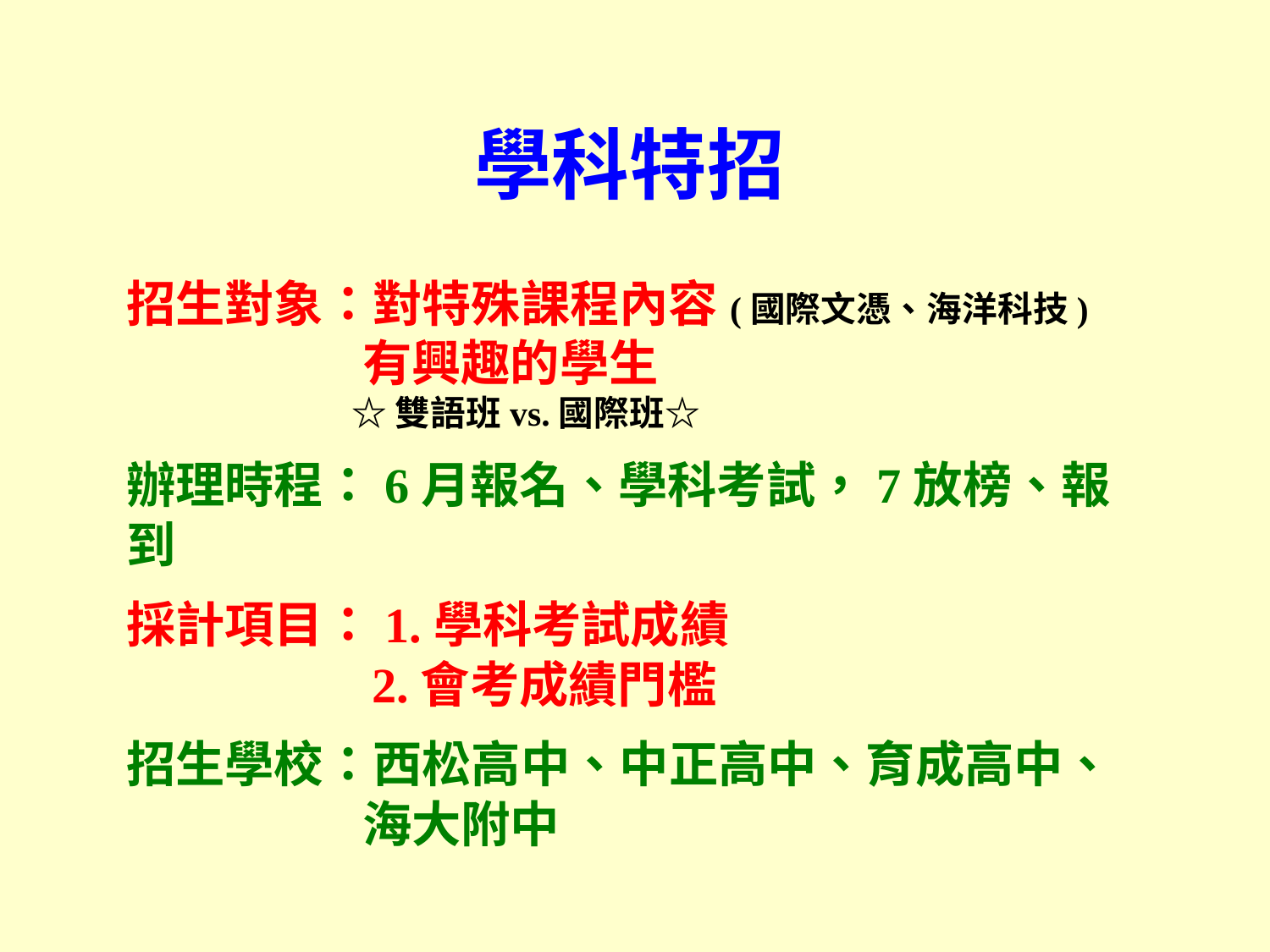

學科特招
招生對象：對特殊課程內容(國際文憑、海洋科技)
                    有興趣的學生
                            ☆雙語班vs.國際班☆
辦理時程：6月報名、學科考試，7放榜、報到
採計項目：1.學科考試成績
                    2.會考成績門檻
招生學校：西松高中、中正高中、育成高中、
                    海大附中